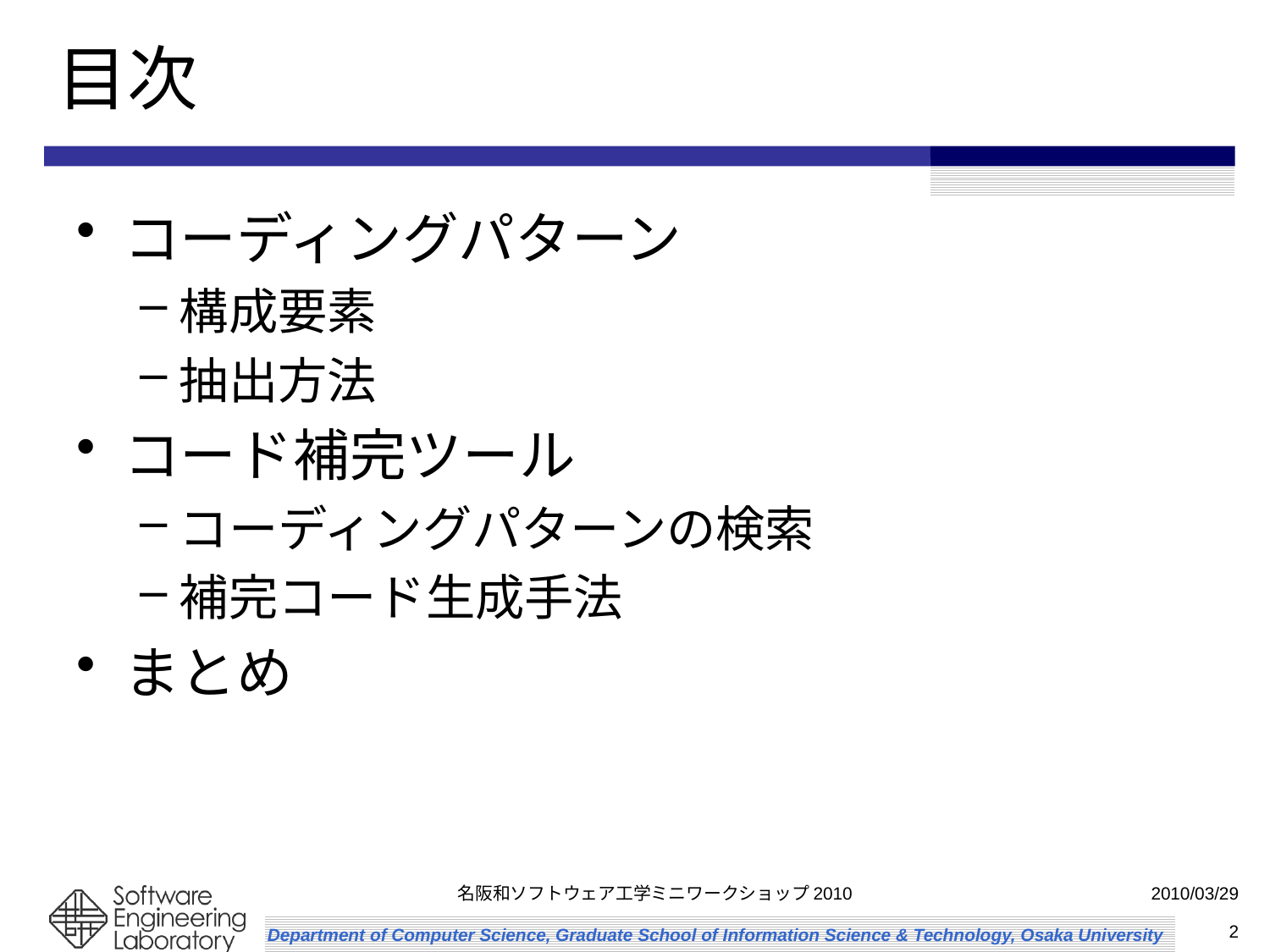

# 目次
コーディングパターン
構成要素
抽出方法
コード補完ツール
コーディングパターンの検索
補完コード生成手法
まとめ
名阪和ソフトウェア工学ミニワークショップ2010
2010/03/29
2